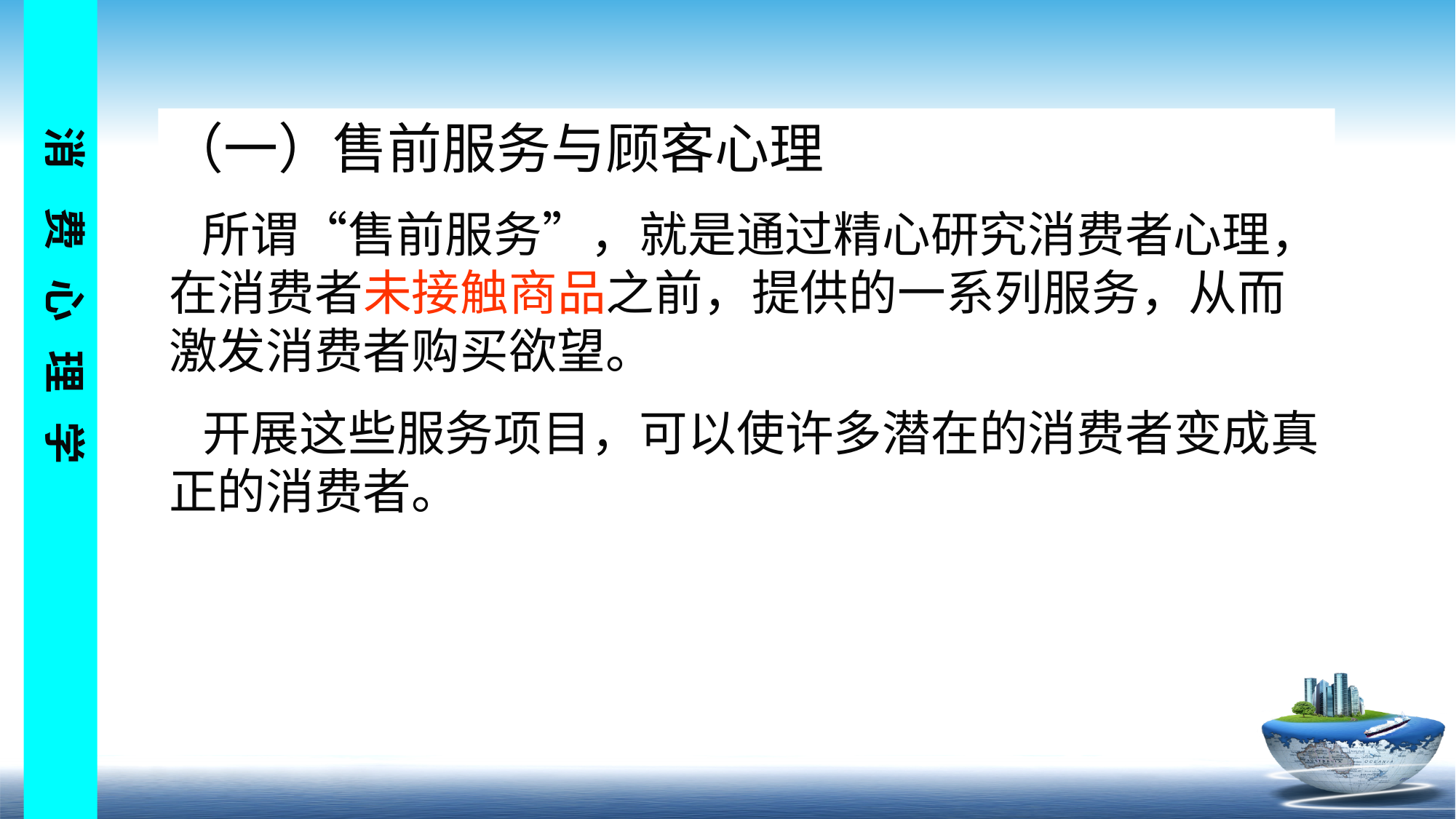

（一）售前服务与顾客心理
   所谓“售前服务”，就是通过精心研究消费者心理，在消费者未接触商品之前，提供的一系列服务，从而激发消费者购买欲望。
  开展这些服务项目，可以使许多潜在的消费者变成真正的消费者。